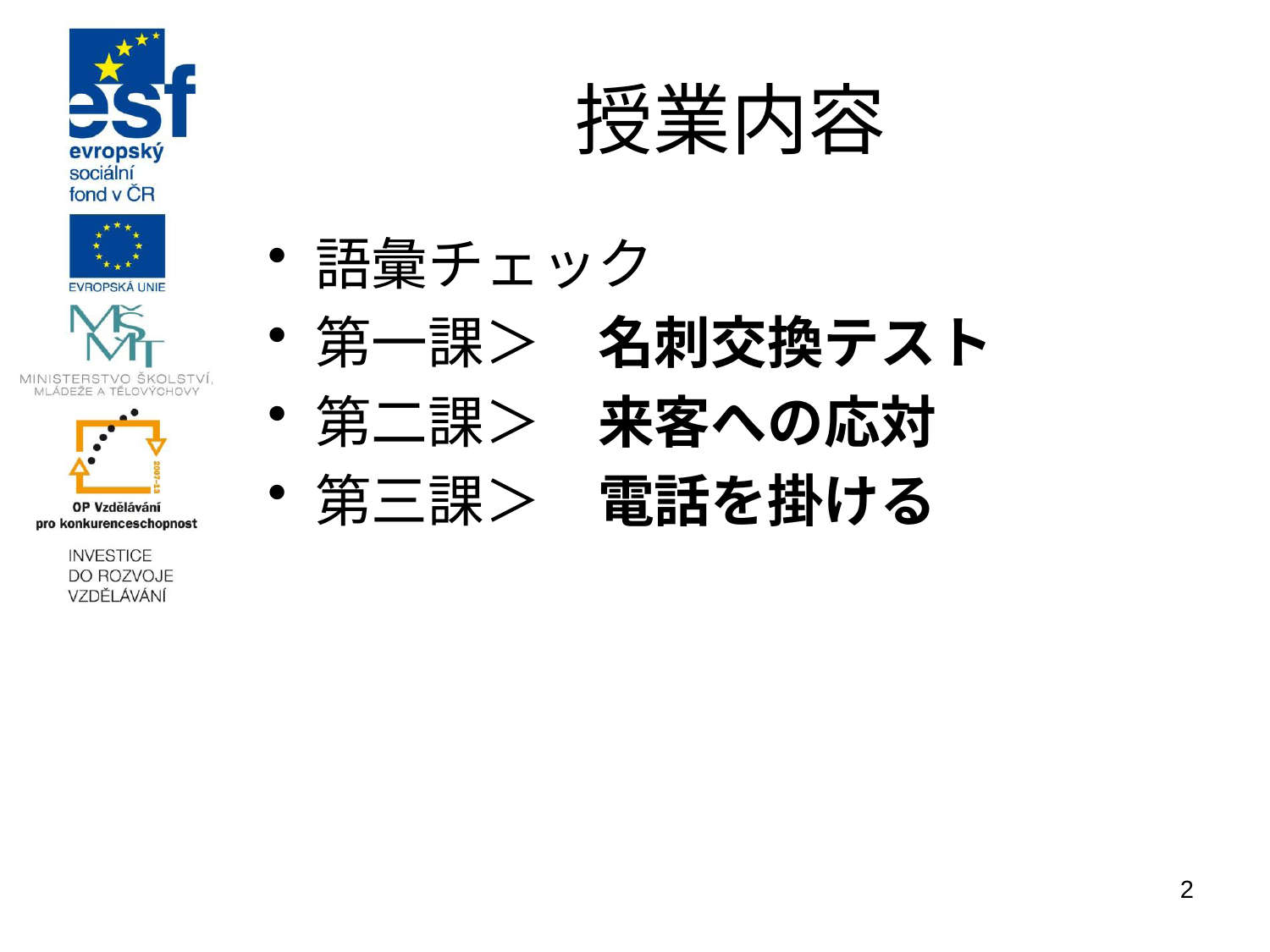

# 授業内容
語彙チェック
第一課＞　名刺交換テスト
第二課＞　来客への応対
第三課＞　電話を掛ける
2